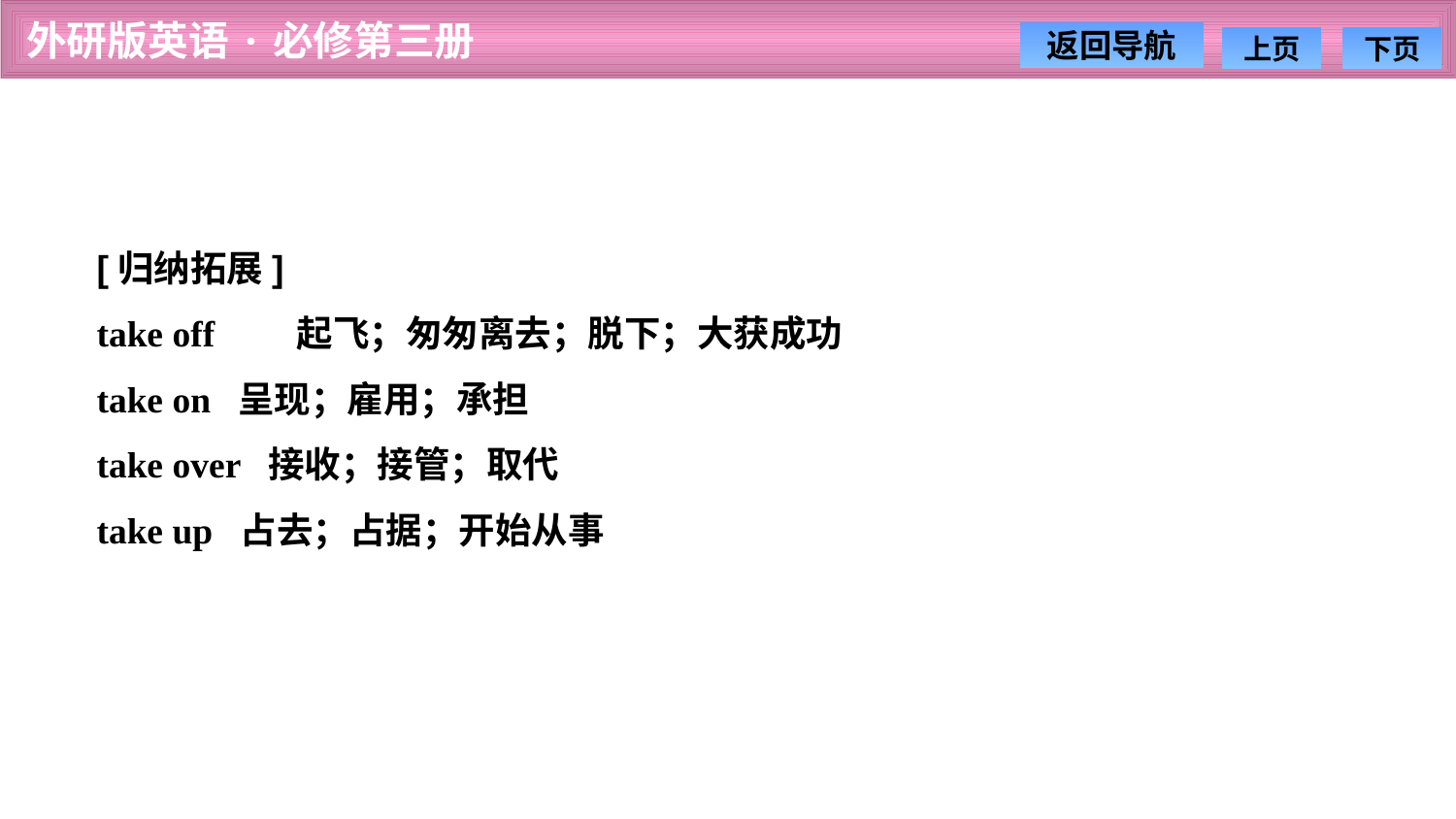

[归纳拓展]
take off　　起飞；匆匆离去；脱下；大获成功
take on  呈现；雇用；承担
take over  接收；接管；取代
take up  占去；占据；开始从事